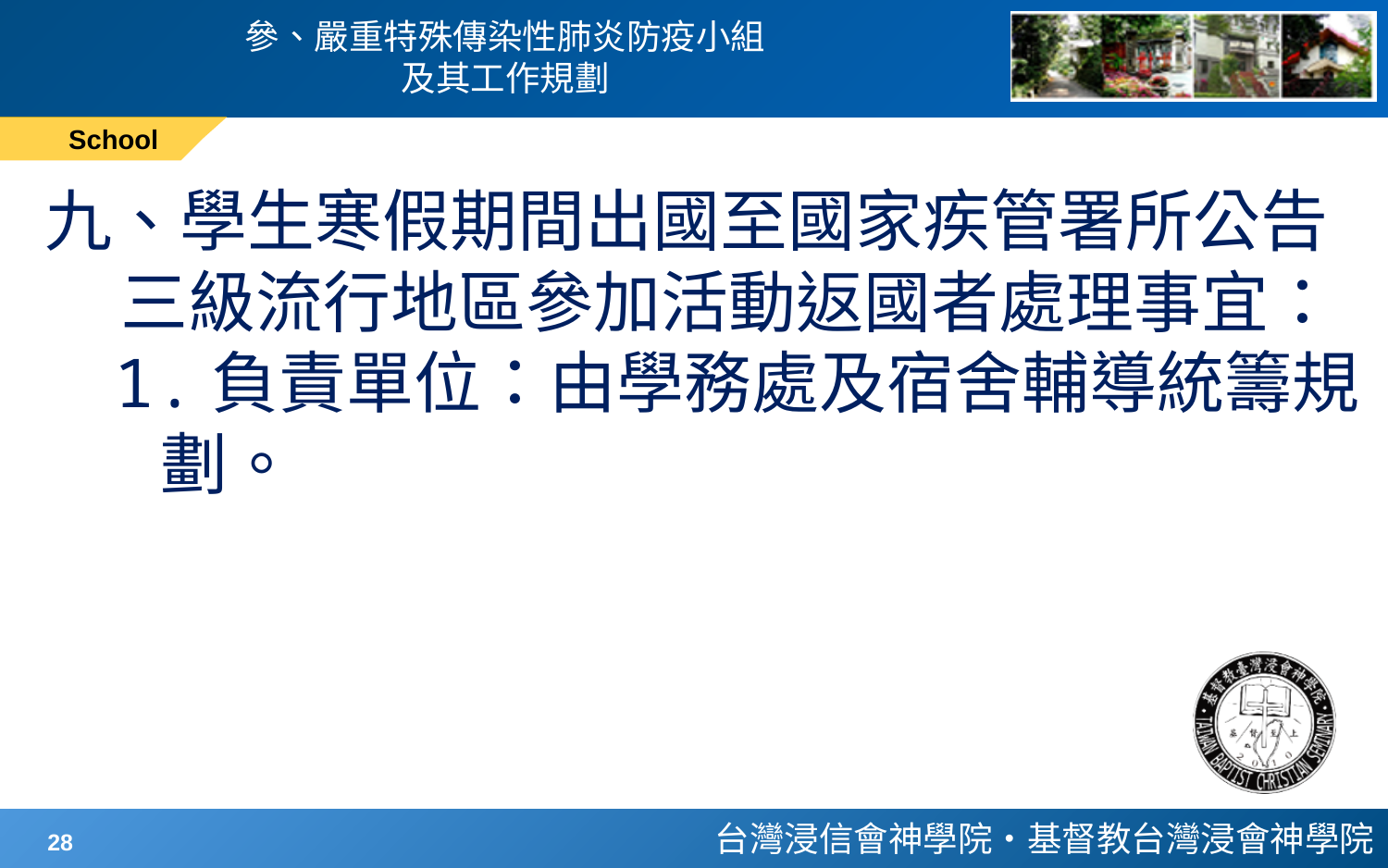

# 參、嚴重特殊傳染性肺炎防疫小組 及其工作規劃
School
九、學生寒假期間出國至國家疾管署所公告
    三級流行地區參加活動返國者處理事宜：
1.負責單位：由學務處及宿舍輔導統籌規
  劃。